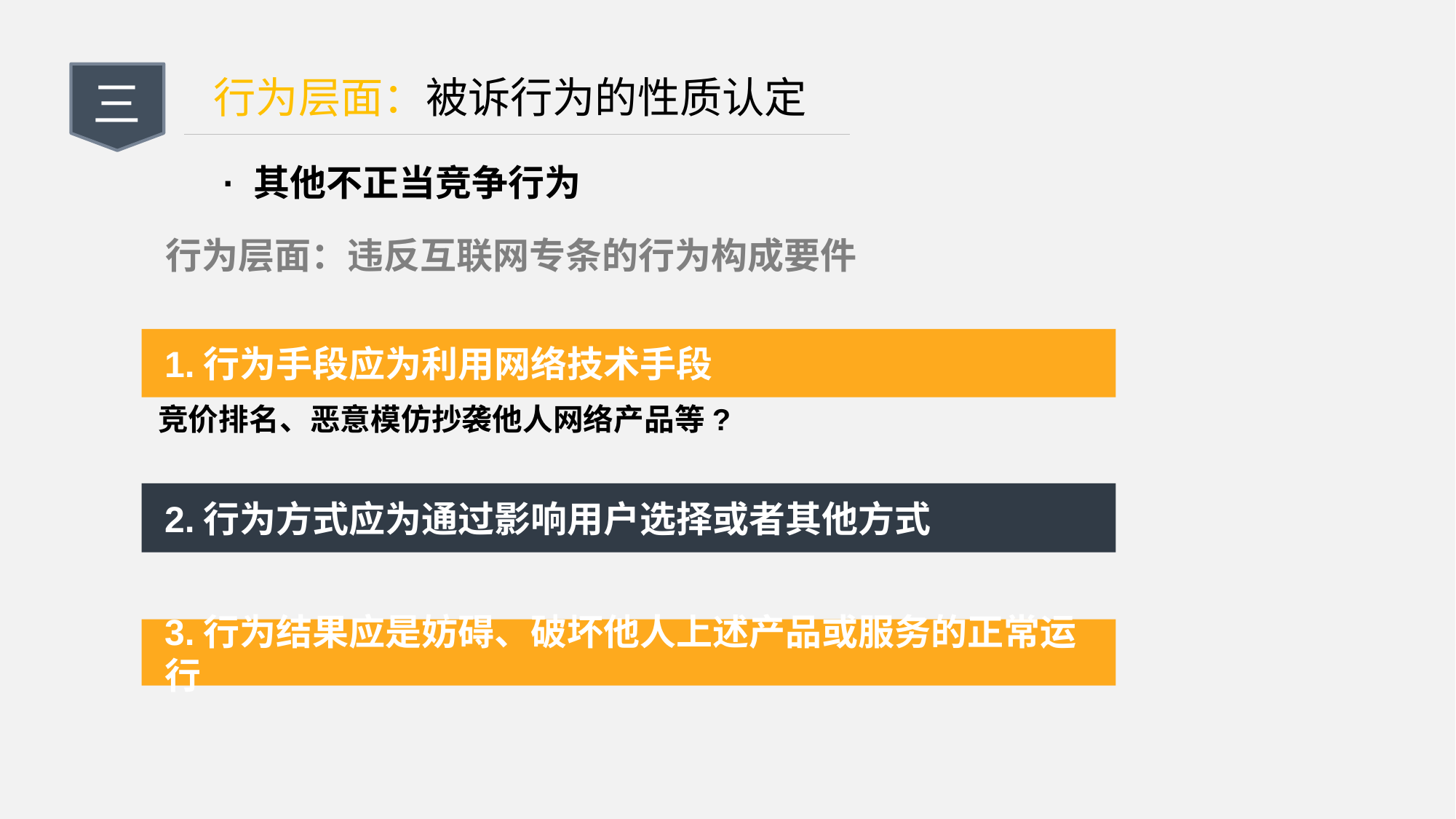

三
行为层面：被诉行为的性质认定
· 其他不正当竞争行为
行为层面：违反互联网专条的行为构成要件
1.行为手段应为利用网络技术手段
竞价排名、恶意模仿抄袭他人网络产品等?
2.行为方式应为通过影响用户选择或者其他方式
3.行为结果应是妨碍、破坏他人上述产品或服务的正常运行